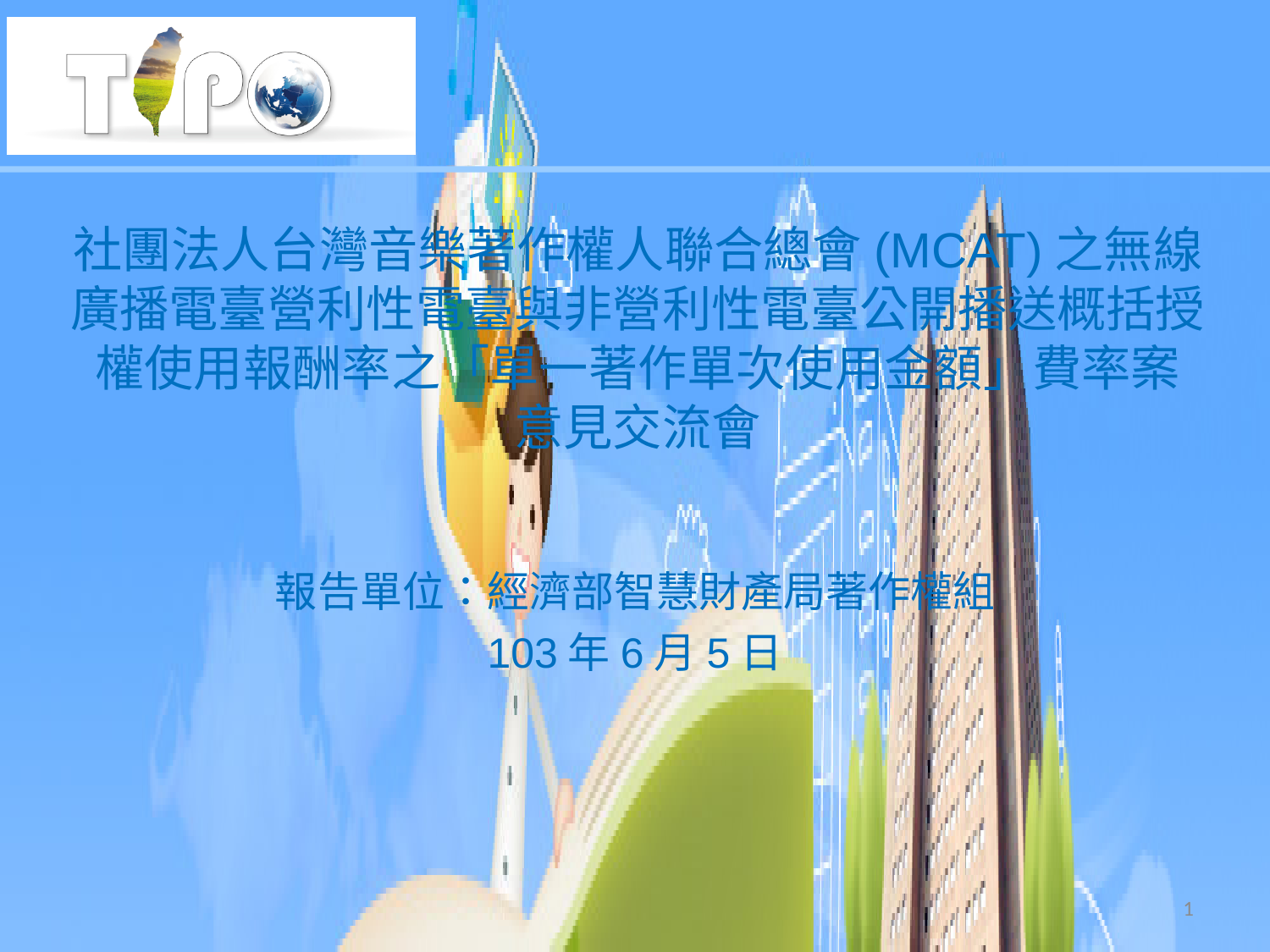

# 社團法人台灣音樂著作權人聯合總會(MCAT)之無線廣播電臺營利性電臺與非營利性電臺公開播送概括授權使用報酬率之「單一著作單次使用金額」費率案 意見交流會
報告單位：經濟部智慧財產局著作權組
103年6月5日

1